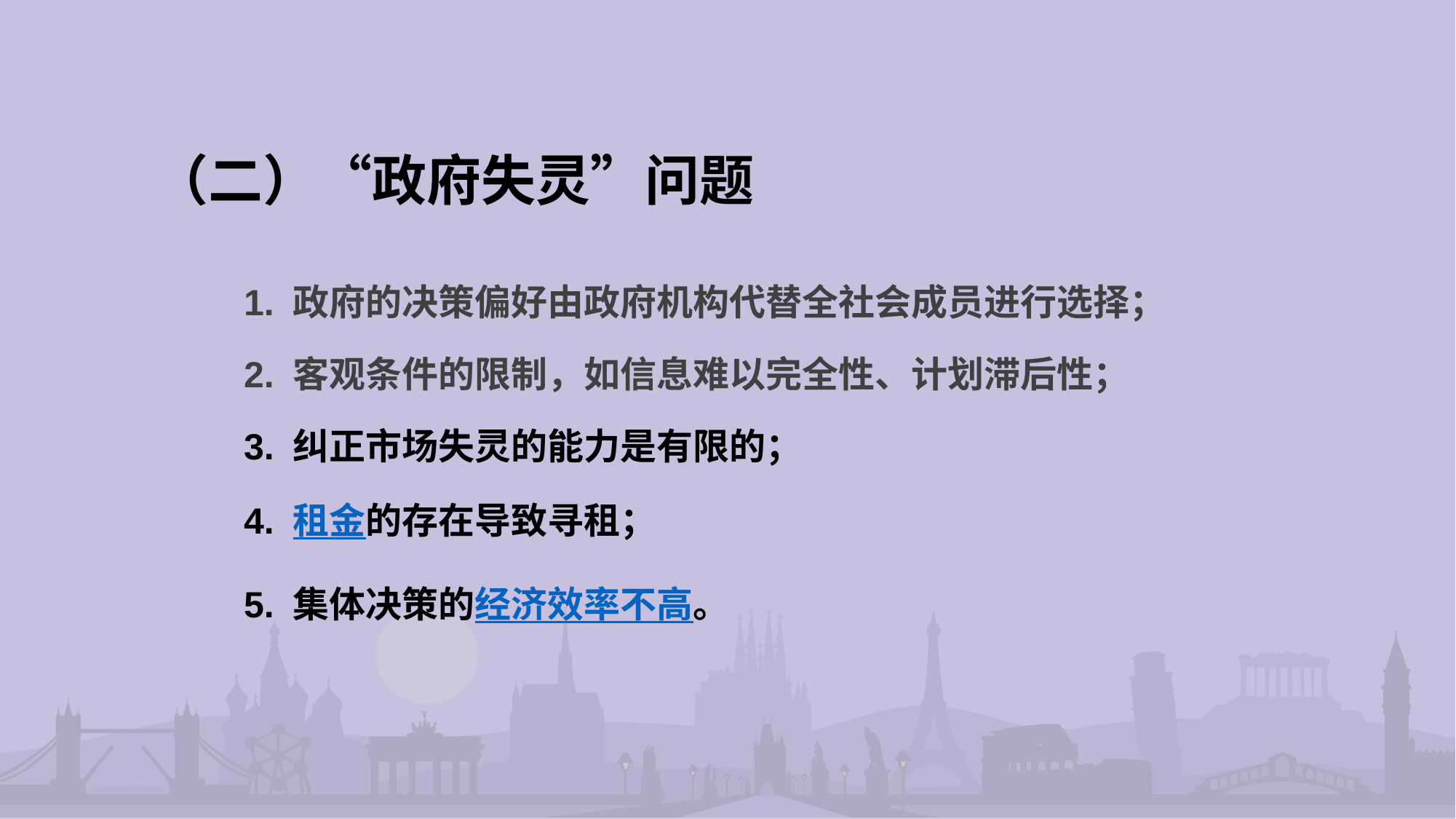

# （二）“政府失灵”问题
 1. 政府的决策偏好由政府机构代替全社会成员进行选择；
 2. 客观条件的限制，如信息难以完全性、计划滞后性；
 3. 纠正市场失灵的能力是有限的；
 4. 租金的存在导致寻租；
 5. 集体决策的经济效率不高。